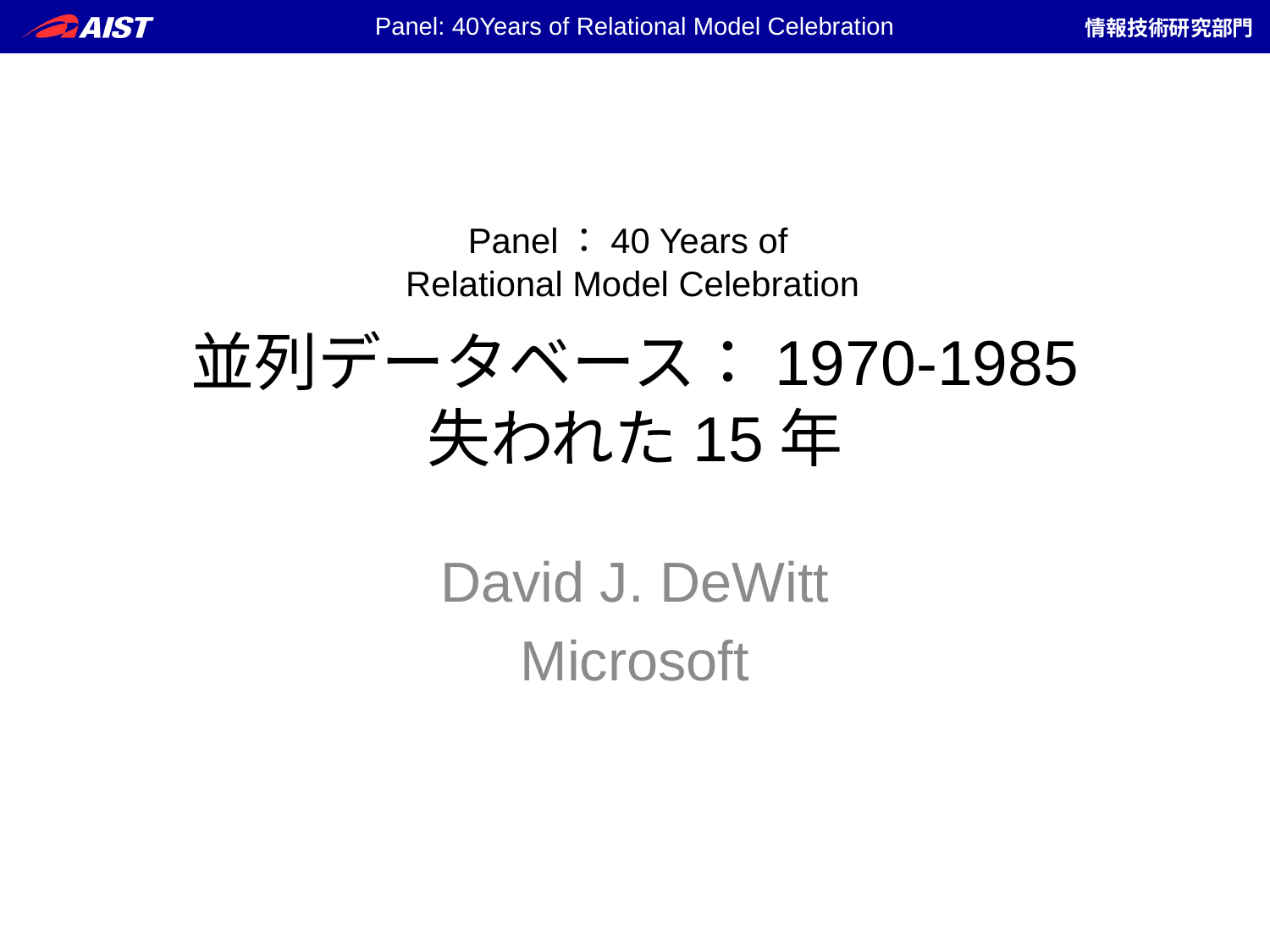

Panel: 40Years of Relational Model Celebration
Panel：40 Years of
 Relational Model Celebration
# 並列データベース：1970-1985 失われた15年
David J. DeWitt
Microsoft